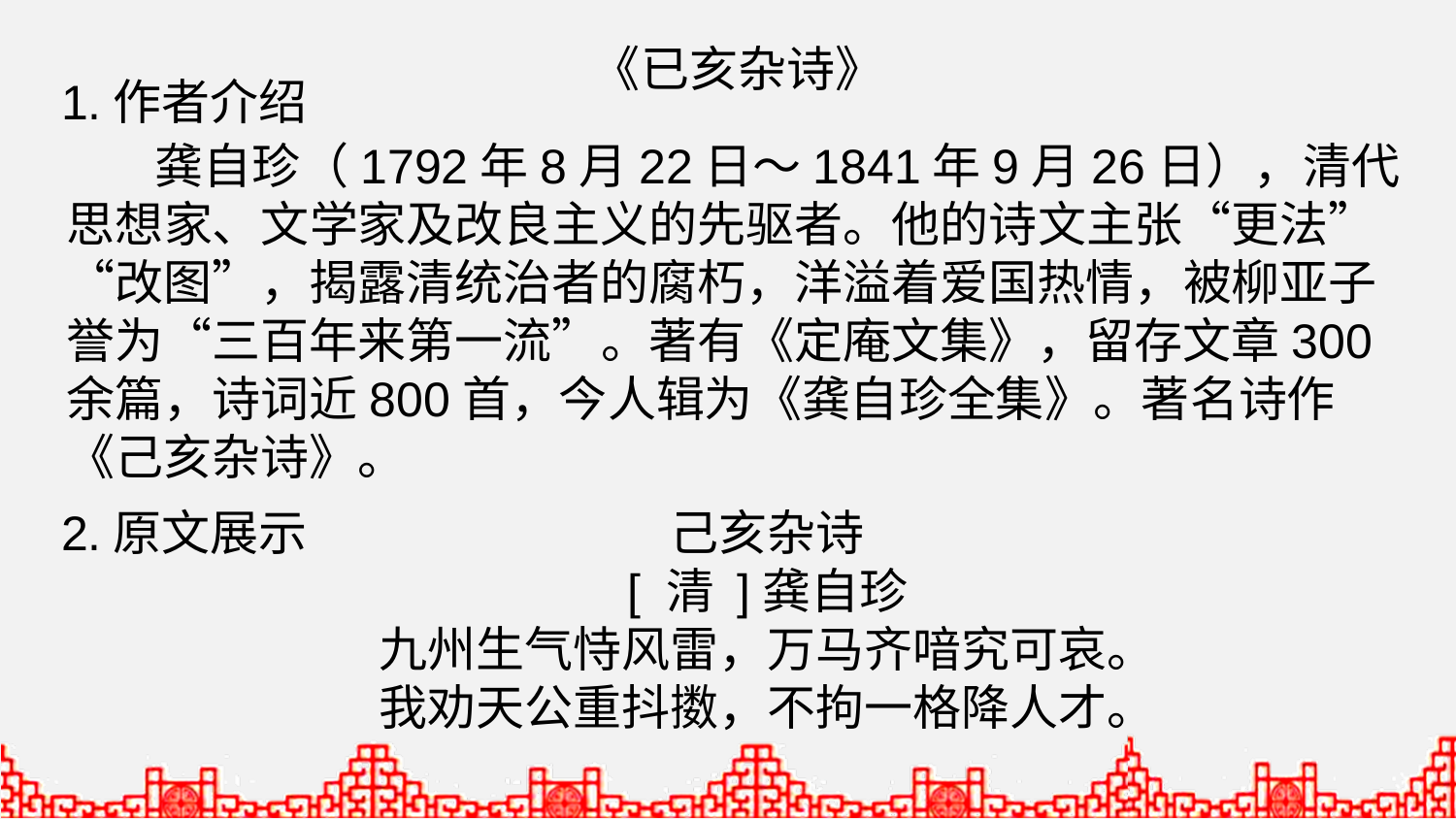

《已亥杂诗》
1.作者介绍
       龚自珍（1792年8月22日～1841年9月26日），清代思想家、文学家及改良主义的先驱者。他的诗文主张“更法”“改图”，揭露清统治者的腐朽，洋溢着爱国热情，被柳亚子誉为“三百年来第一流”。著有《定庵文集》，留存文章300余篇，诗词近800首，今人辑为《龚自珍全集》。著名诗作《己亥杂诗》。
2.原文展示
己亥杂诗
[ 清 ]龚自珍
九州生气恃风雷，万马齐喑究可哀。
我劝天公重抖擞，不拘一格降人才。